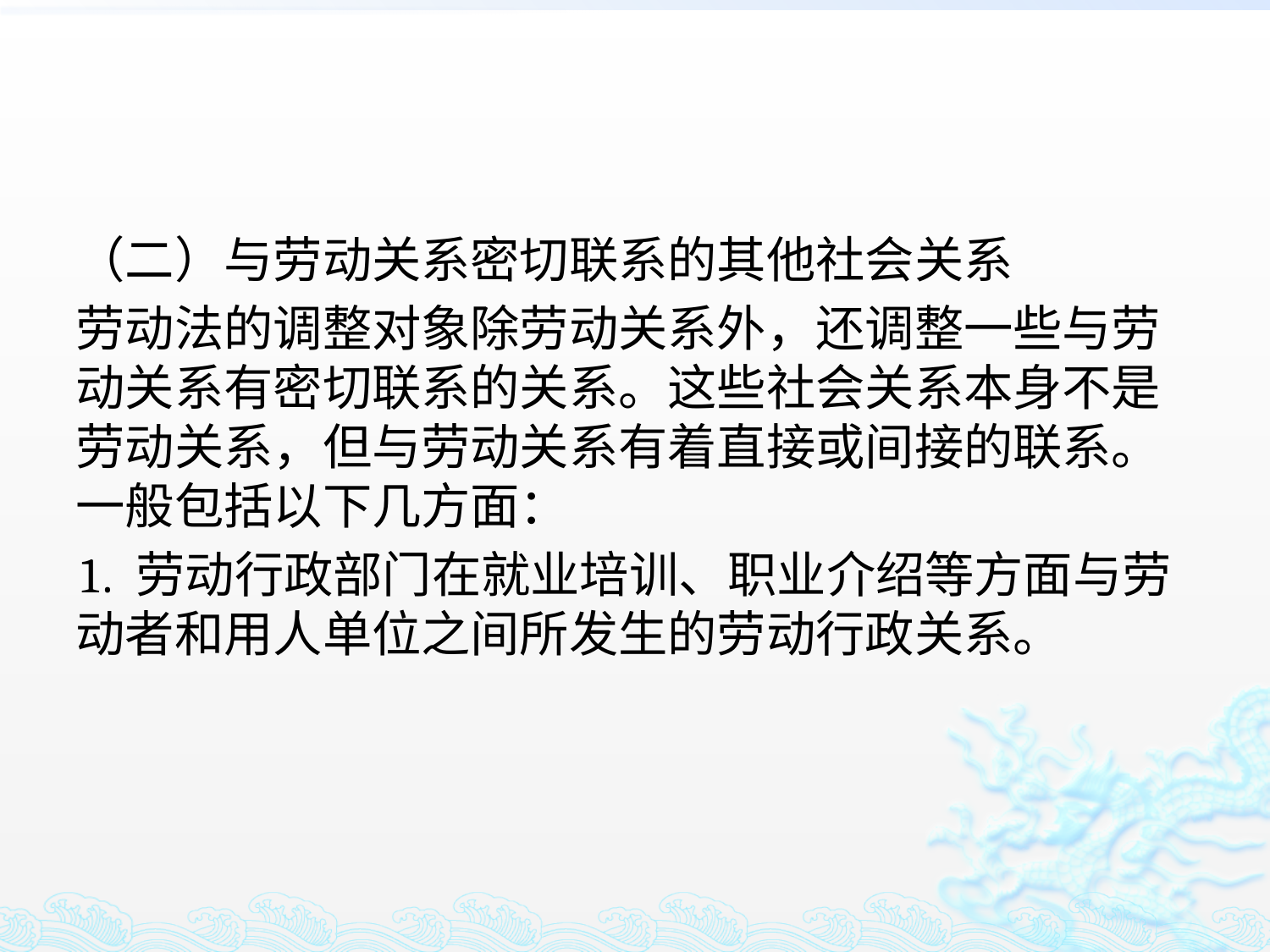

#
（二）与劳动关系密切联系的其他社会关系
劳动法的调整对象除劳动关系外，还调整一些与劳动关系有密切联系的关系。这些社会关系本身不是劳动关系，但与劳动关系有着直接或间接的联系。一般包括以下几方面：
1. 劳动行政部门在就业培训、职业介绍等方面与劳动者和用人单位之间所发生的劳动行政关系。